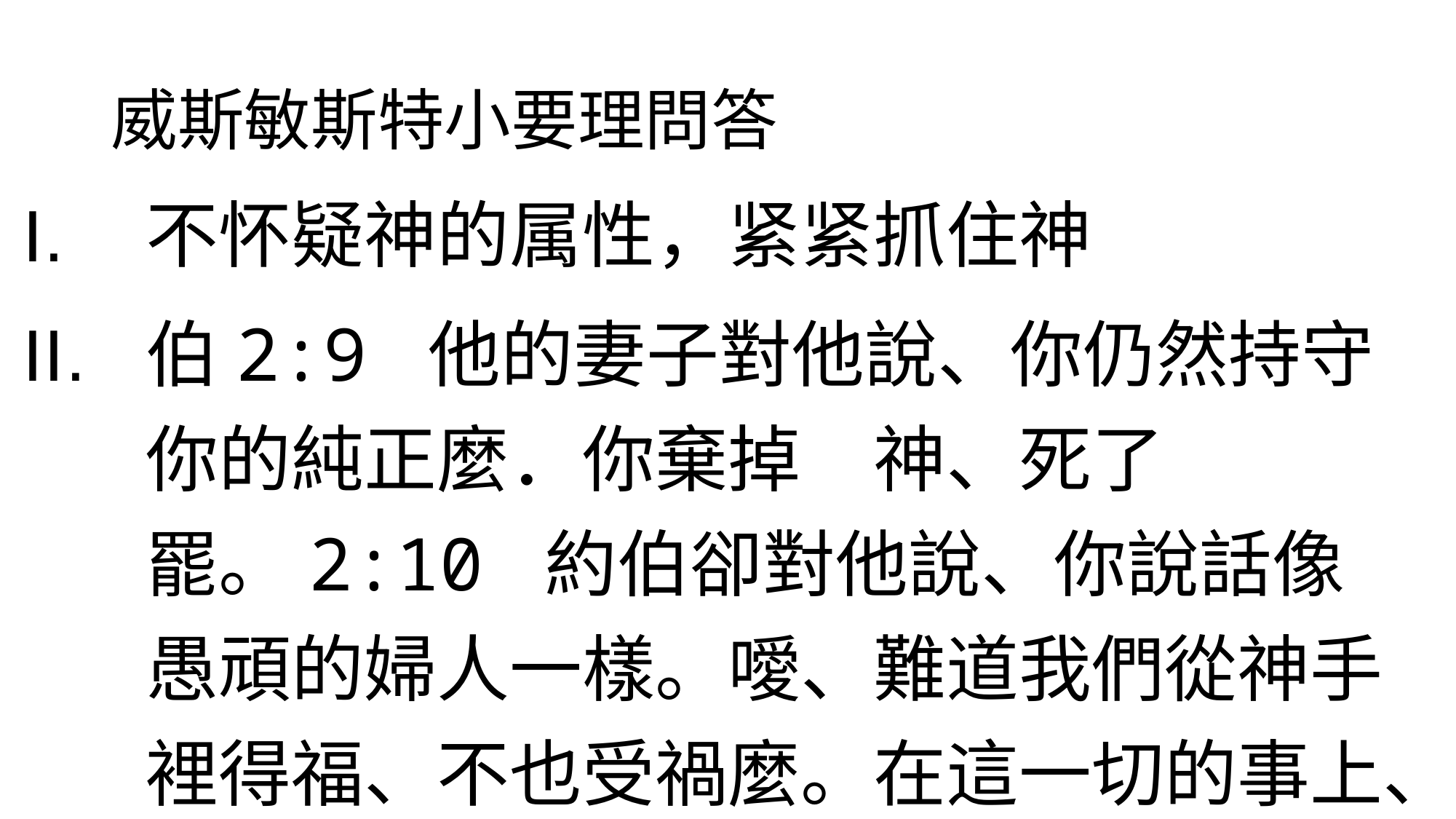

# 威斯敏斯特小要理問答
不怀疑神的属性，紧紧抓住神
伯2:9 他的妻子對他說、你仍然持守你的純正麼．你棄掉　神、死了罷。2:10 約伯卻對他說、你說話像愚頑的婦人一樣。噯、難道我們從神手裡得福、不也受禍麼。在這一切的事上、約伯並不以口犯罪。